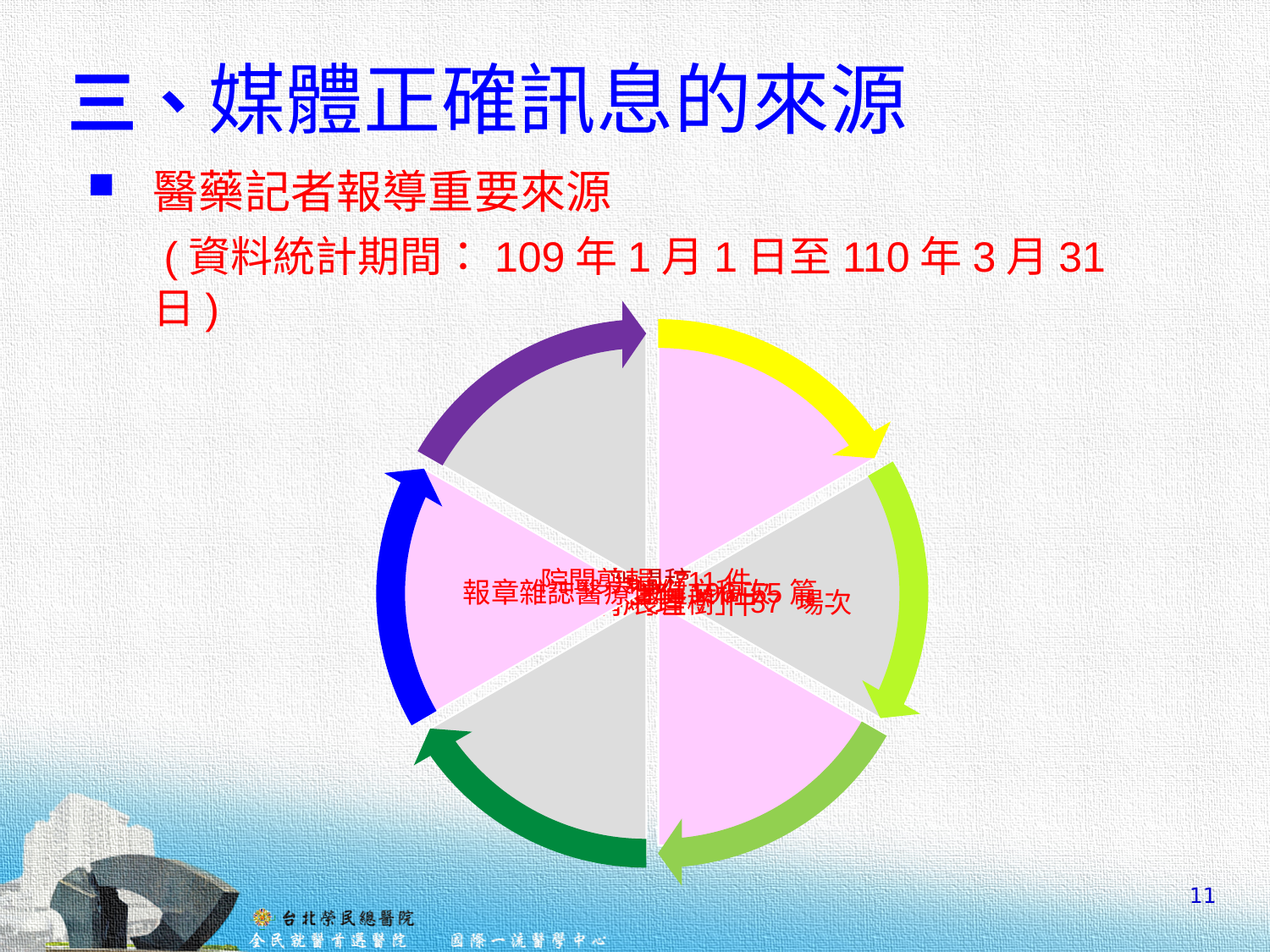

三、媒體正確訊息的來源
醫藥記者報導重要來源
      (資料統計期間：109年1月1日至110年3月31日)
發佈新聞稿75篇
安排採訪  196次
輿情處理7 件
支援漢聲電台「長青樹」57 場次
報章雜誌醫療保健文稿55篇
院聞剪輯  711件
11